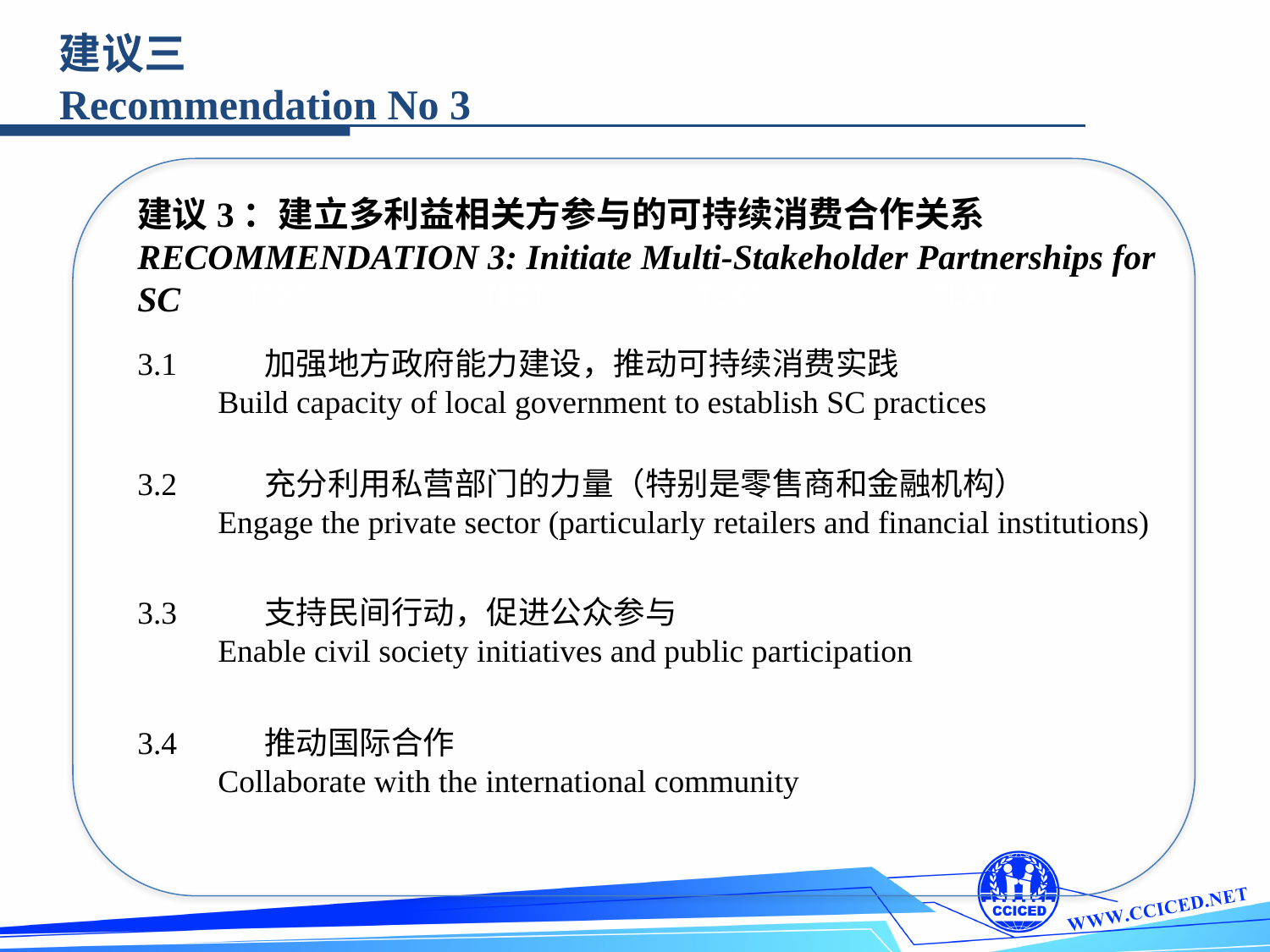

建议三
Recommendation No 3
建议3：建立多利益相关方参与的可持续消费合作关系
RECOMMENDATION 3: Initiate Multi-Stakeholder Partnerships for SC
TEXT
TEXT
TEXT
TEXT
3.1	加强地方政府能力建设，推动可持续消费实践
          Build capacity of local government to establish SC practices

3.2	充分利用私营部门的力量（特别是零售商和金融机构）
          Engage the private sector (particularly retailers and financial institutions)

3.3	支持民间行动，促进公众参与
          Enable civil society initiatives and public participation

3.4	推动国际合作
          Collaborate with the international community